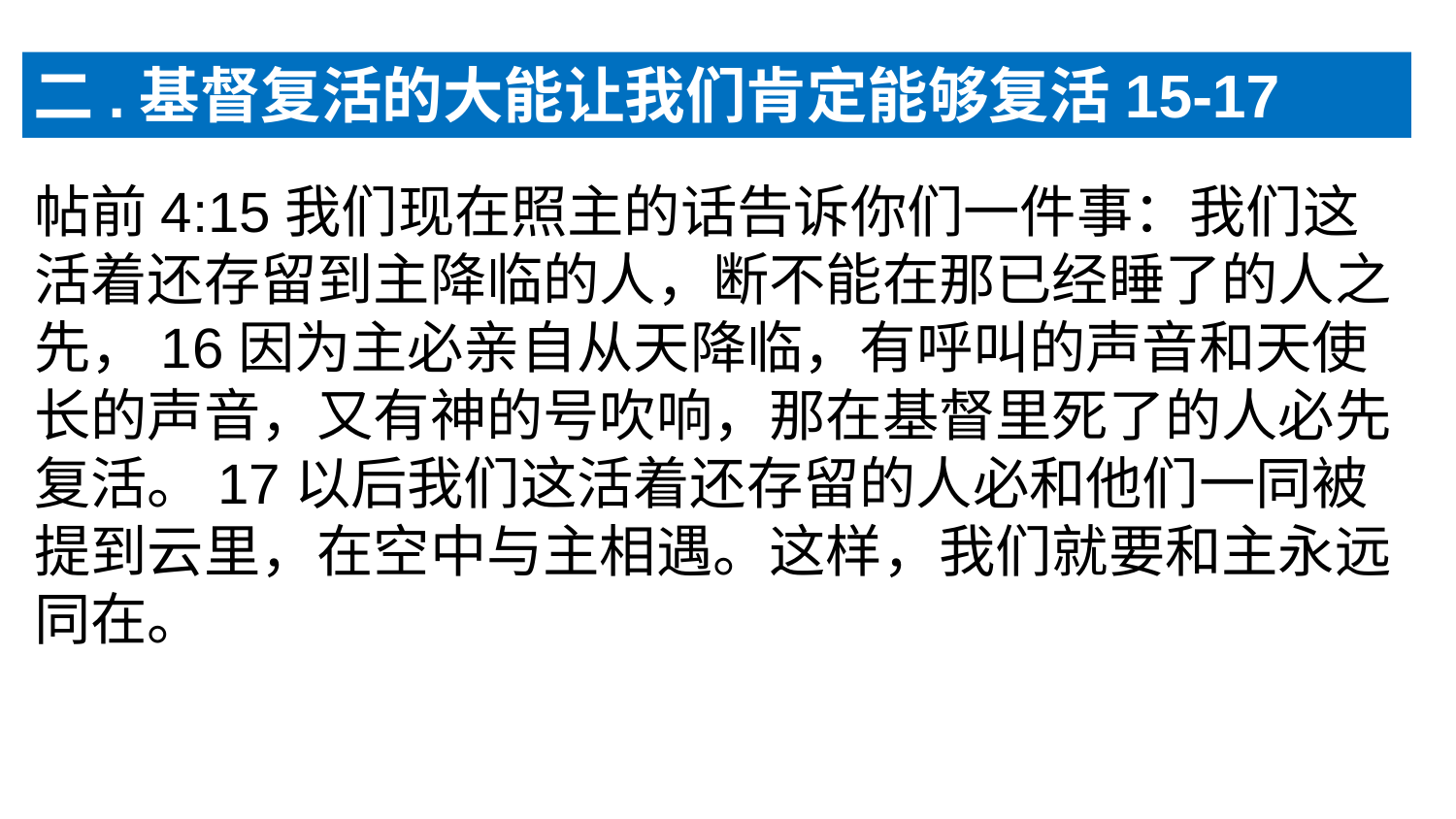

二.基督复活的大能让我们肯定能够复活15-17
8
帖前4:15我们现在照主的话告诉你们一件事：我们这活着还存留到主降临的人，断不能在那已经睡了的人之先，16因为主必亲自从天降临，有呼叫的声音和天使长的声音，又有神的号吹响，那在基督里死了的人必先复活。17以后我们这活着还存留的人必和他们一同被提到云里，在空中与主相遇。这样，我们就要和主永远同在。